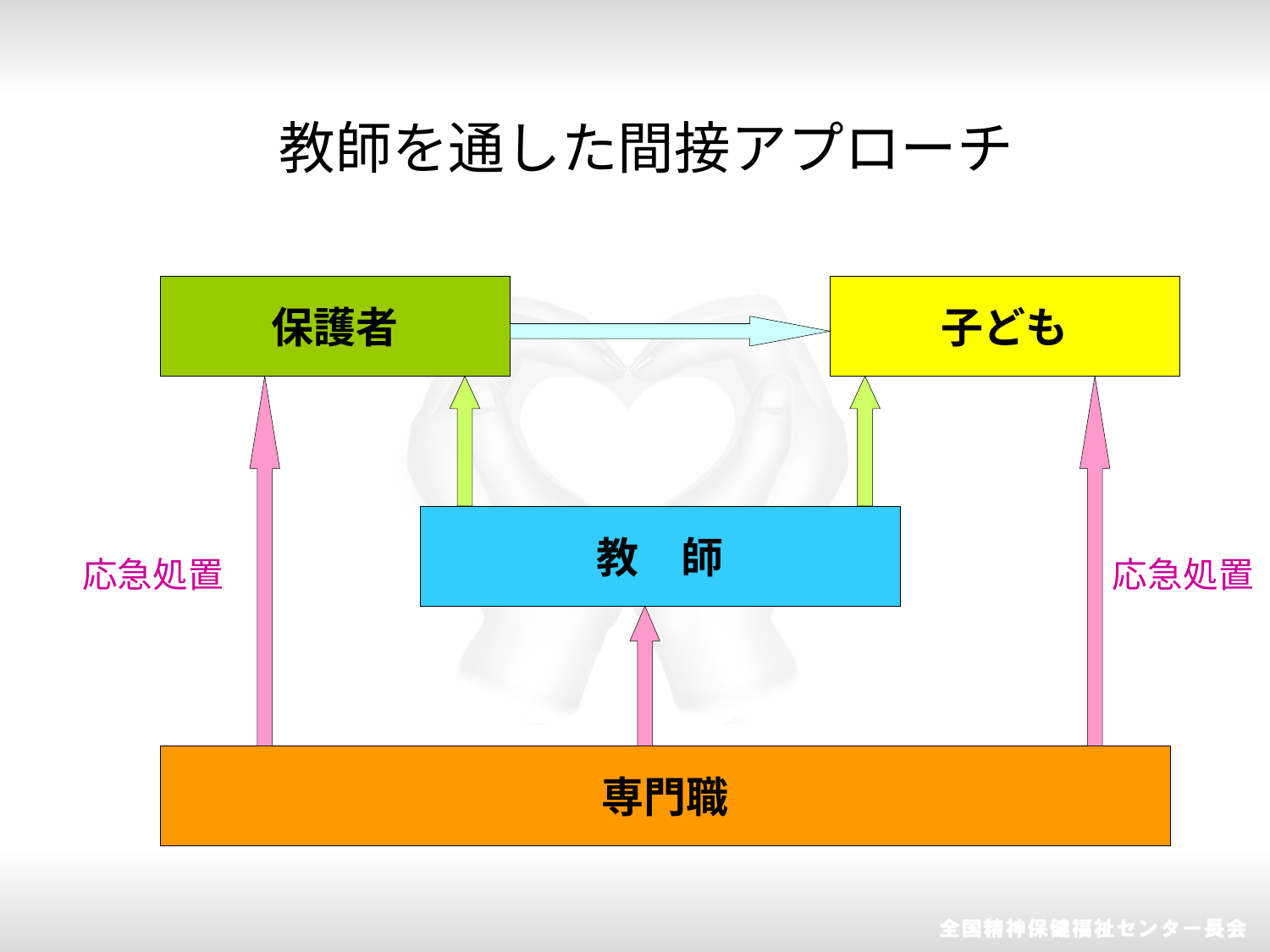

教師を通した間接アプローチ
保護者
子ども

教　師
応急処置
応急処置

専門職